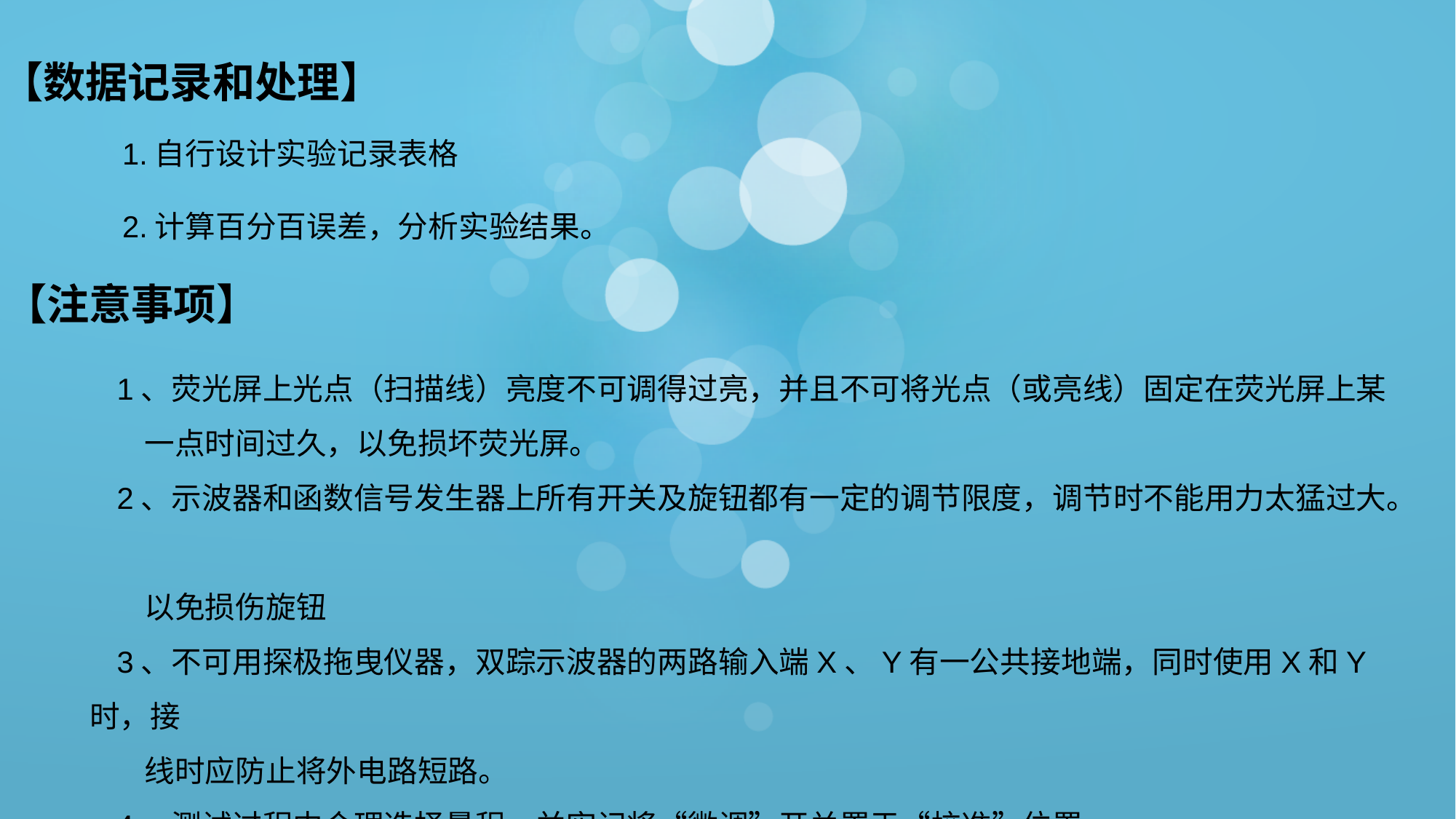

【数据记录和处理】
1.自行设计实验记录表格
2.计算百分百误差，分析实验结果。
【注意事项】
1、荧光屏上光点（扫描线）亮度不可调得过亮，并且不可将光点（或亮线）固定在荧光屏上某
   一点时间过久，以免损坏荧光屏。
2、示波器和函数信号发生器上所有开关及旋钮都有一定的调节限度，调节时不能用力太猛过大。
   以免损伤旋钮
3、不可用探极拖曳仪器，双踪示波器的两路输入端X、Y有一公共接地端，同时使用X和Y时，接
   线时应防止将外电路短路。
4、测试过程中合理选择量程，并牢记将“微调”开关置于“校准”位置。
5、长期不用要切断电源。